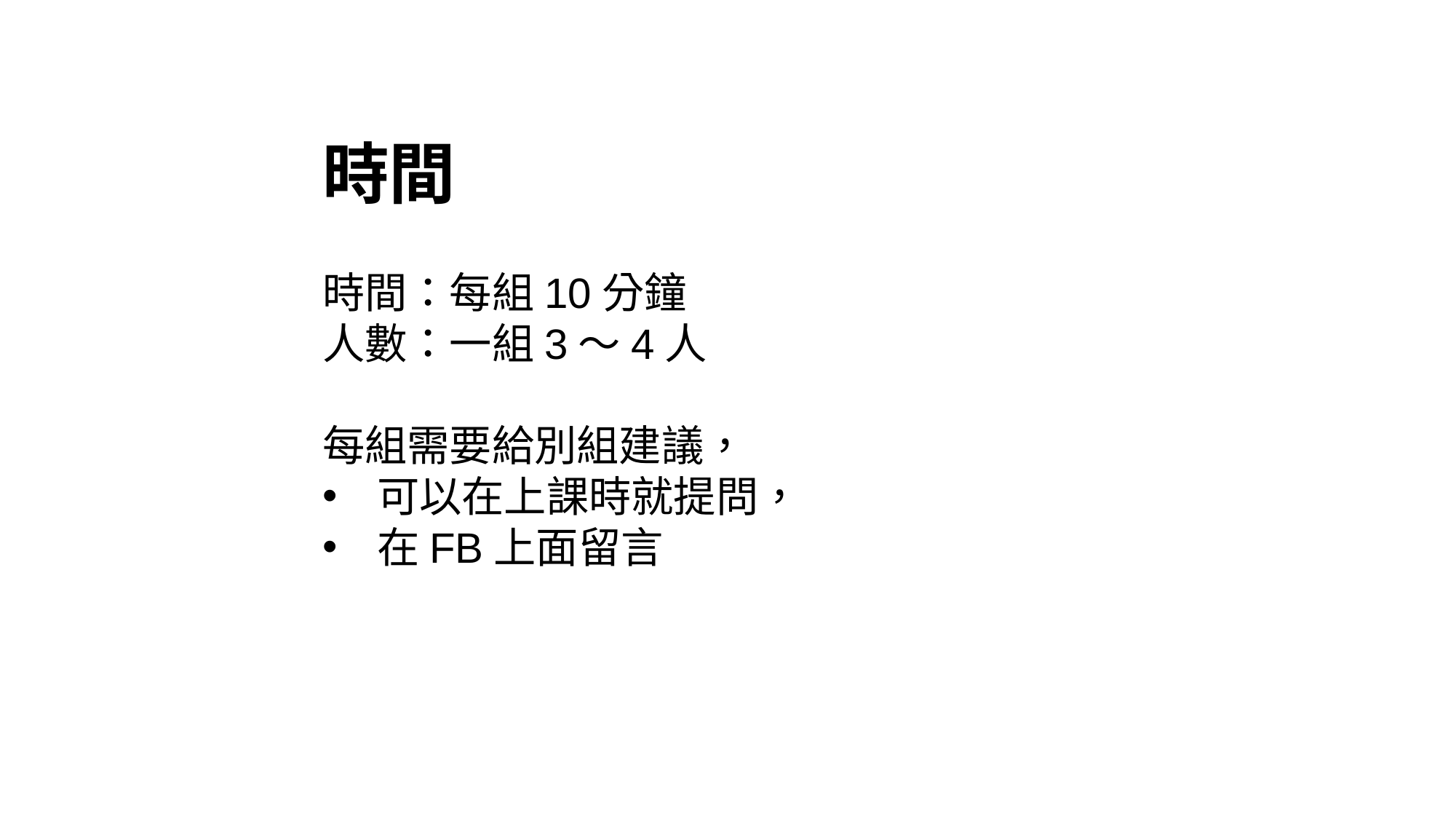

# 時間
時間：每組10分鐘
人數：一組3～4人

每組需要給別組建議，
可以在上課時就提問，
在FB上面留言